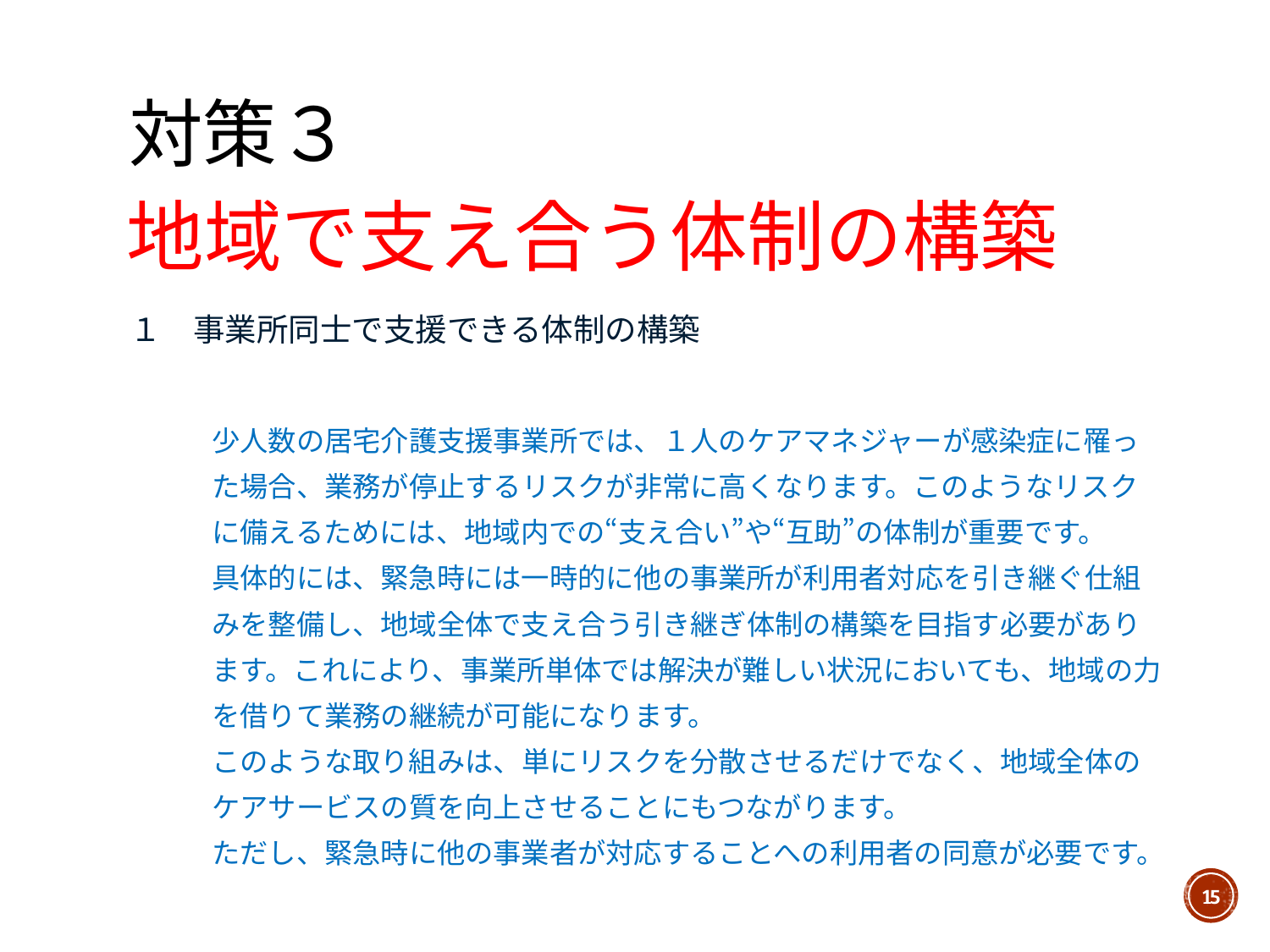

# 対策３
地域で支え合う体制の構築
１　事業所同士で支援できる体制の構築
少人数の居宅介護支援事業所では、１人のケアマネジャーが感染症に罹った場合、業務が停止するリスクが非常に高くなります。このようなリスクに備えるためには、地域内での“支え合い”や“互助”の体制が重要です。
具体的には、緊急時には一時的に他の事業所が利用者対応を引き継ぐ仕組みを整備し、地域全体で支え合う引き継ぎ体制の構築を目指す必要があります。これにより、事業所単体では解決が難しい状況においても、地域の力を借りて業務の継続が可能になります。
このような取り組みは、単にリスクを分散させるだけでなく、地域全体のケアサービスの質を向上させることにもつながります。
ただし、緊急時に他の事業者が対応することへの利用者の同意が必要です。
15